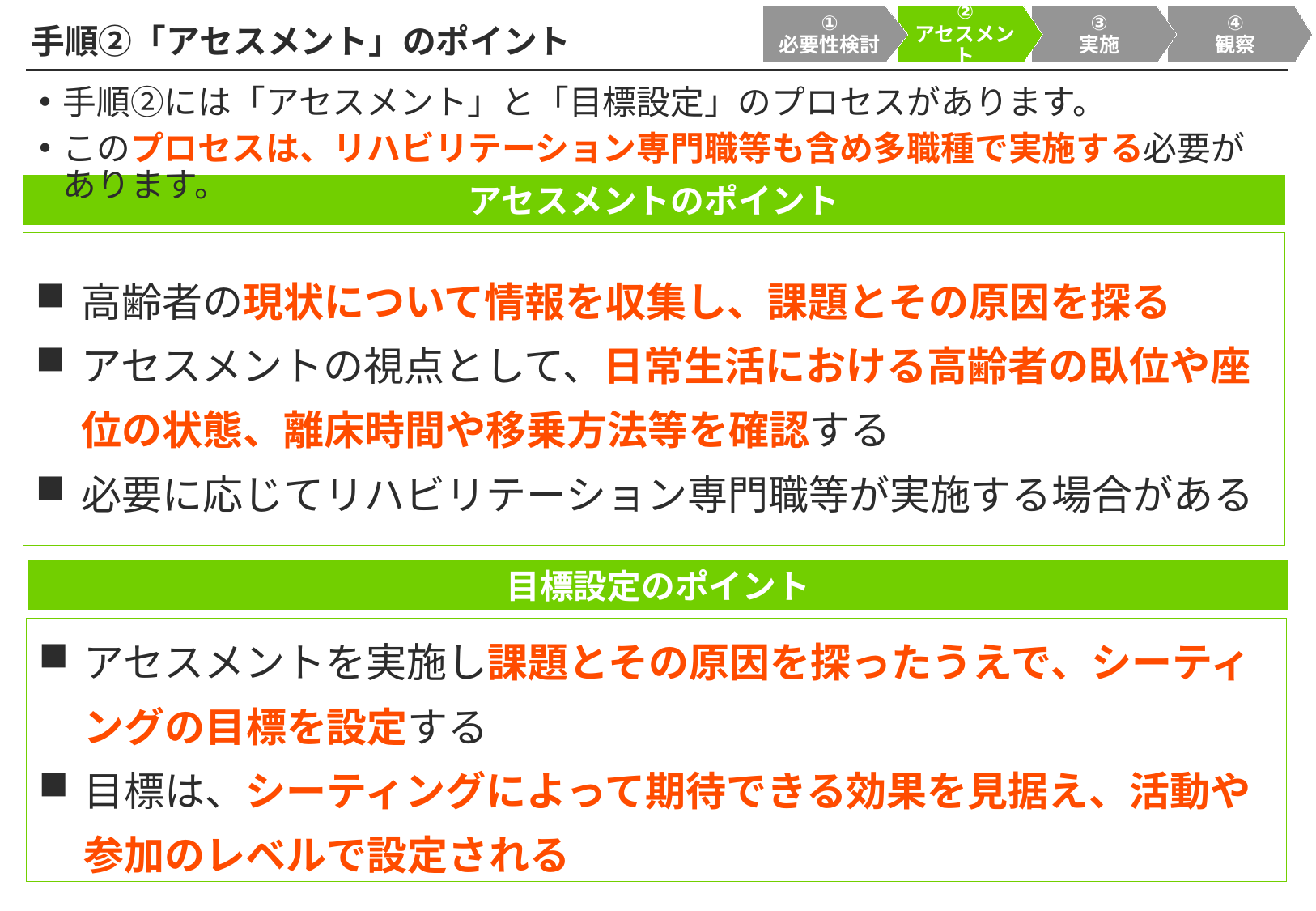

①
必要性検討
②
アセスメント
③
実施
④
観察
# 手順②「アセスメント」のポイント
手順②には「アセスメント」と「目標設定」のプロセスがあります。
このプロセスは、リハビリテーション専門職等も含め多職種で実施する必要があります。

アセスメントのポイント
高齢者の現状について情報を収集し、課題とその原因を探る
アセスメントの視点として、日常生活における高齢者の臥位や座位の状態、離床時間や移乗方法等を確認する
必要に応じてリハビリテーション専門職等が実施する場合がある
目標設定のポイント
アセスメントを実施し課題とその原因を探ったうえで、シーティングの目標を設定する
目標は、シーティングによって期待できる効果を見据え、活動や参加のレベルで設定される